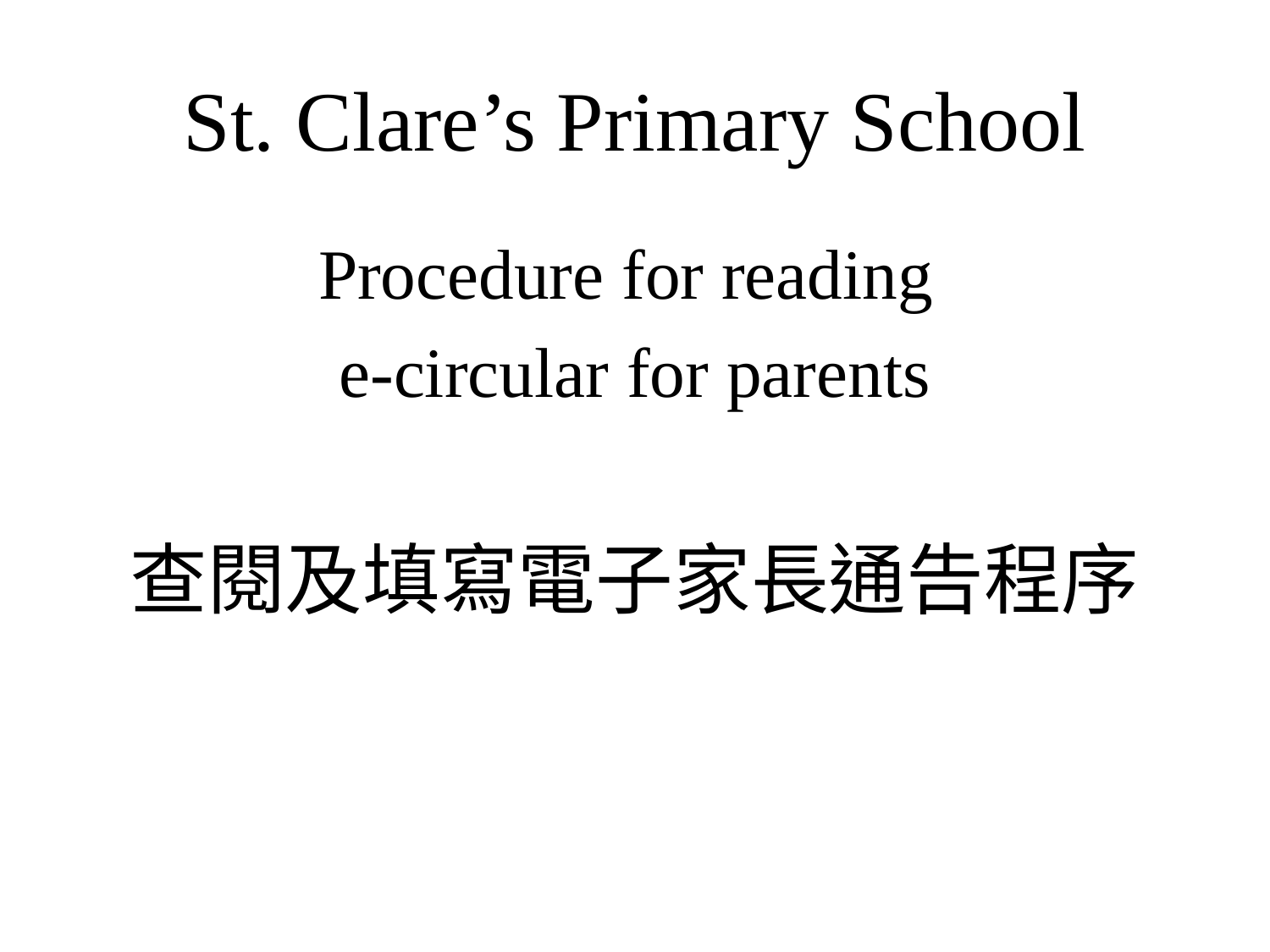

# St. Clare’s Primary School
Procedure for reading
e-circular for parents
查閱及填寫電子家長通告程序